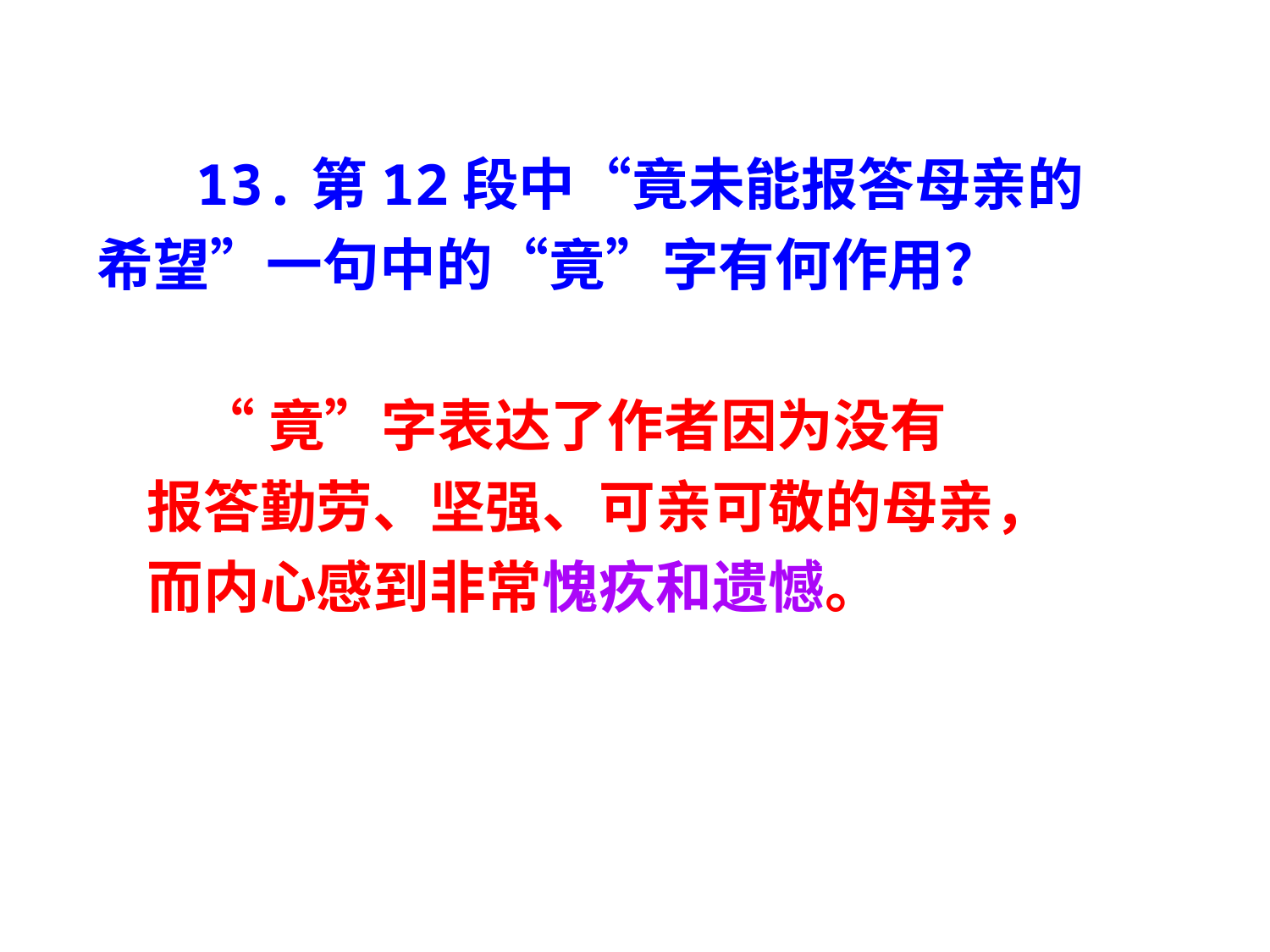

13.第12段中“竟未能报答母亲的希望”一句中的“竟”字有何作用？
    “竟”字表达了作者因为没有报答勤劳、坚强、可亲可敬的母亲，而内心感到非常愧疚和遗憾。